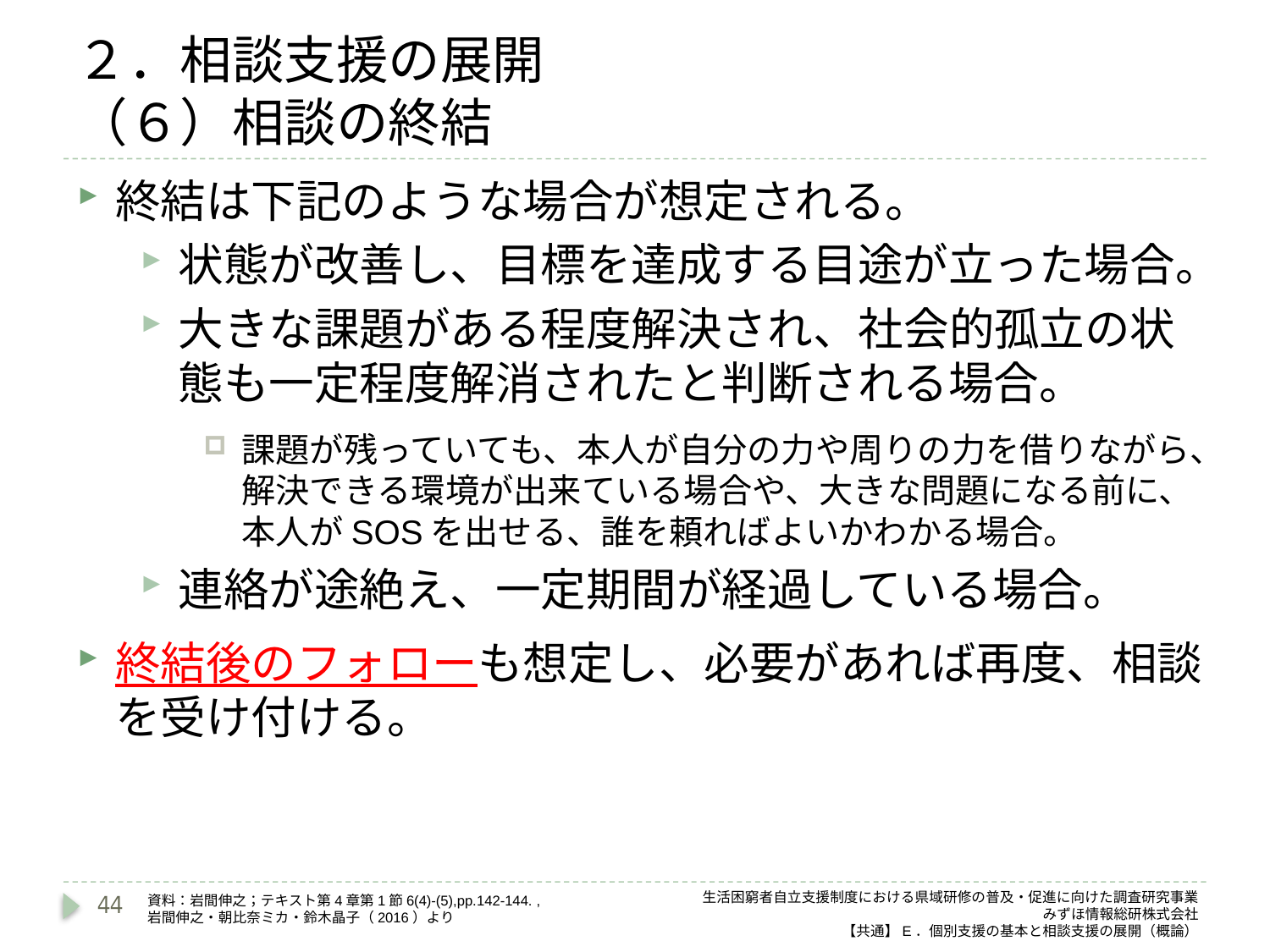

# ２．相談支援の展開 （６）相談の終結
終結は下記のような場合が想定される。
状態が改善し、目標を達成する目途が立った場合。
大きな課題がある程度解決され、社会的孤立の状態も一定程度解消されたと判断される場合。
課題が残っていても、本人が自分の力や周りの力を借りながら、解決できる環境が出来ている場合や、大きな問題になる前に、本人がSOSを出せる、誰を頼ればよいかわかる場合。
連絡が途絶え、一定期間が経過している場合。
終結後のフォローも想定し、必要があれば再度、相談を受け付ける。
44
生活困窮者自立支援制度における県域研修の普及・促進に向けた調査研究事業
みずほ情報総研株式会社
【共通】E．個別支援の基本と相談支援の展開（概論）

資料：岩間伸之；テキスト第4章第1節6(4)-(5),pp.142-144. ,
岩間伸之・朝比奈ミカ・鈴木晶子（2016）より